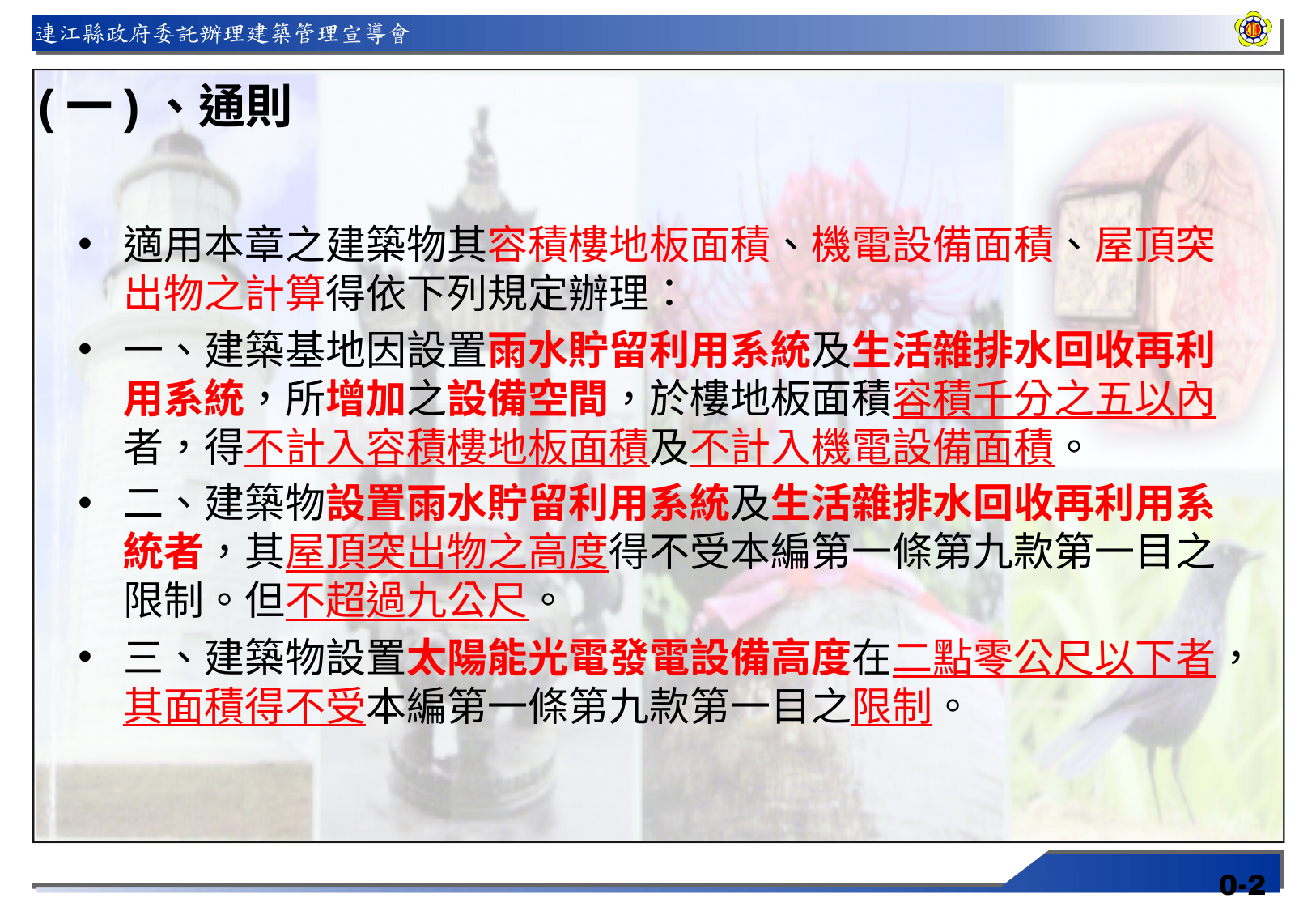

(一)、通則
適用本章之建築物其容積樓地板面積、機電設備面積、屋頂突出物之計算得依下列規定辦理：
一、建築基地因設置雨水貯留利用系統及生活雜排水回收再利用系統，所增加之設備空間，於樓地板面積容積千分之五以內者，得不計入容積樓地板面積及不計入機電設備面積。
二、建築物設置雨水貯留利用系統及生活雜排水回收再利用系統者，其屋頂突出物之高度得不受本編第一條第九款第一目之限制。但不超過九公尺。
三、建築物設置太陽能光電發電設備高度在二點零公尺以下者，其面積得不受本編第一條第九款第一目之限制。
0-2